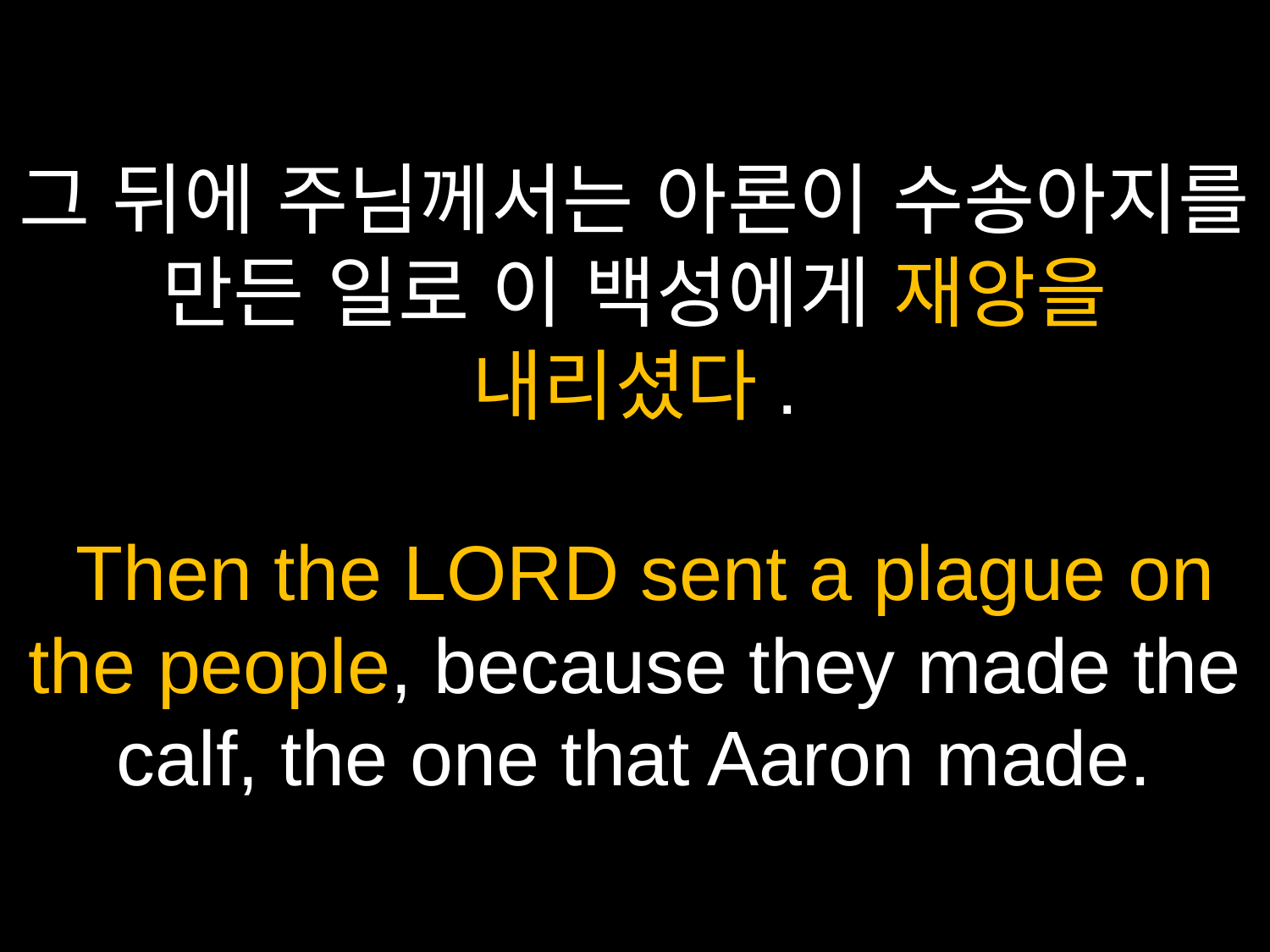

# 그 뒤에 주님께서는 아론이 수송아지를 만든 일로 이 백성에게 재앙을 내리셨다. Then the LORD sent a plague on the people, because they made the calf, the one that Aaron made.